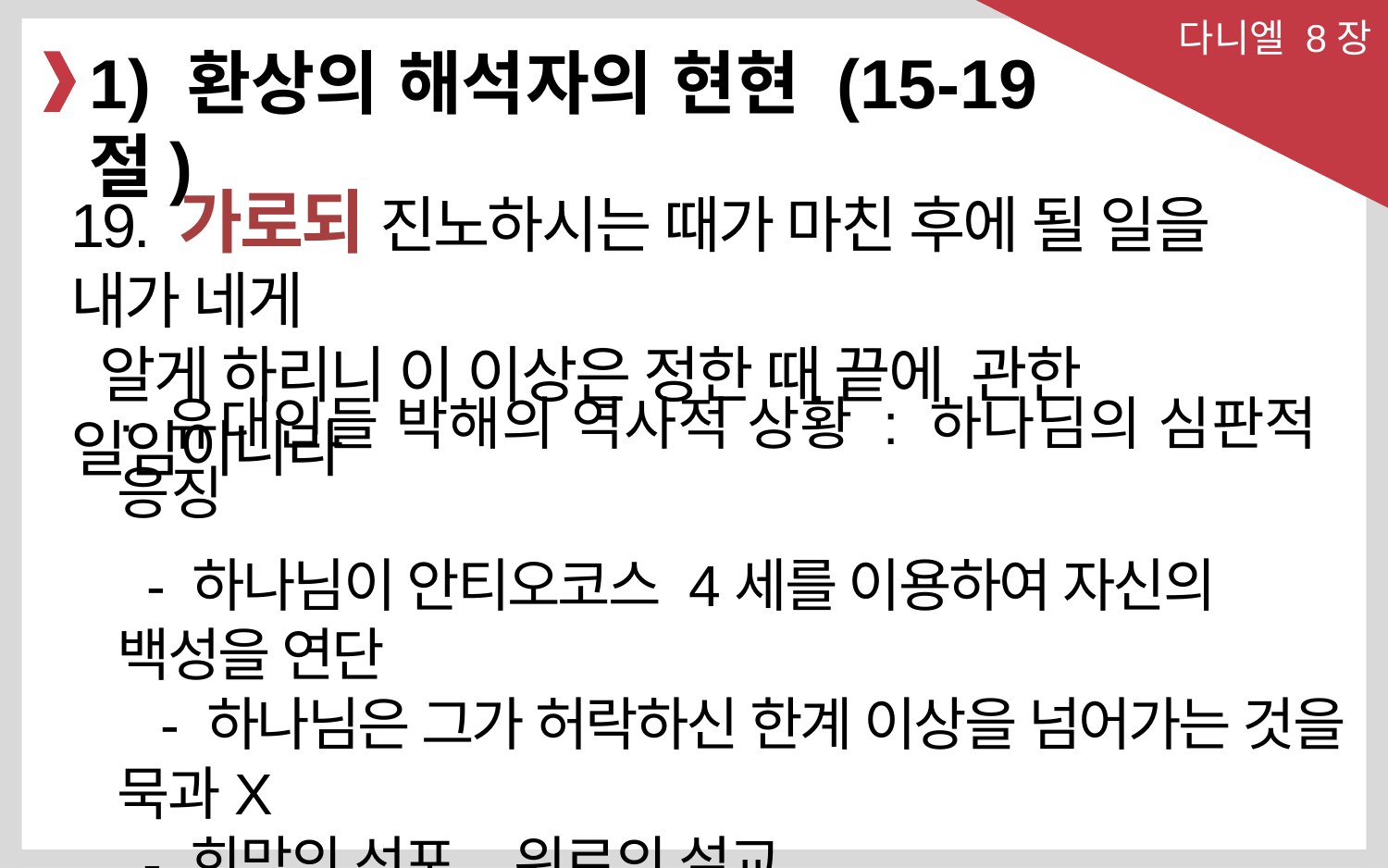

다니엘 8장
1) 환상의 해석자의 현현 (15-19절)

19. 가로되 진노하시는 때가 마친 후에 될 일을  내가 네게
  알게 하리니 이 이상은 정한 때 끝에  관한 일임이니라
· 유대인들 박해의 역사적 상황 : 하나님의 심판적 응징
  - 하나님이 안티오코스 4세를 이용하여 자신의 백성을 연단
  - 하나님은 그가 허락하신 한계 이상을 넘어가는 것을 묵과X
  - 희망의 선포, 위로의 설교